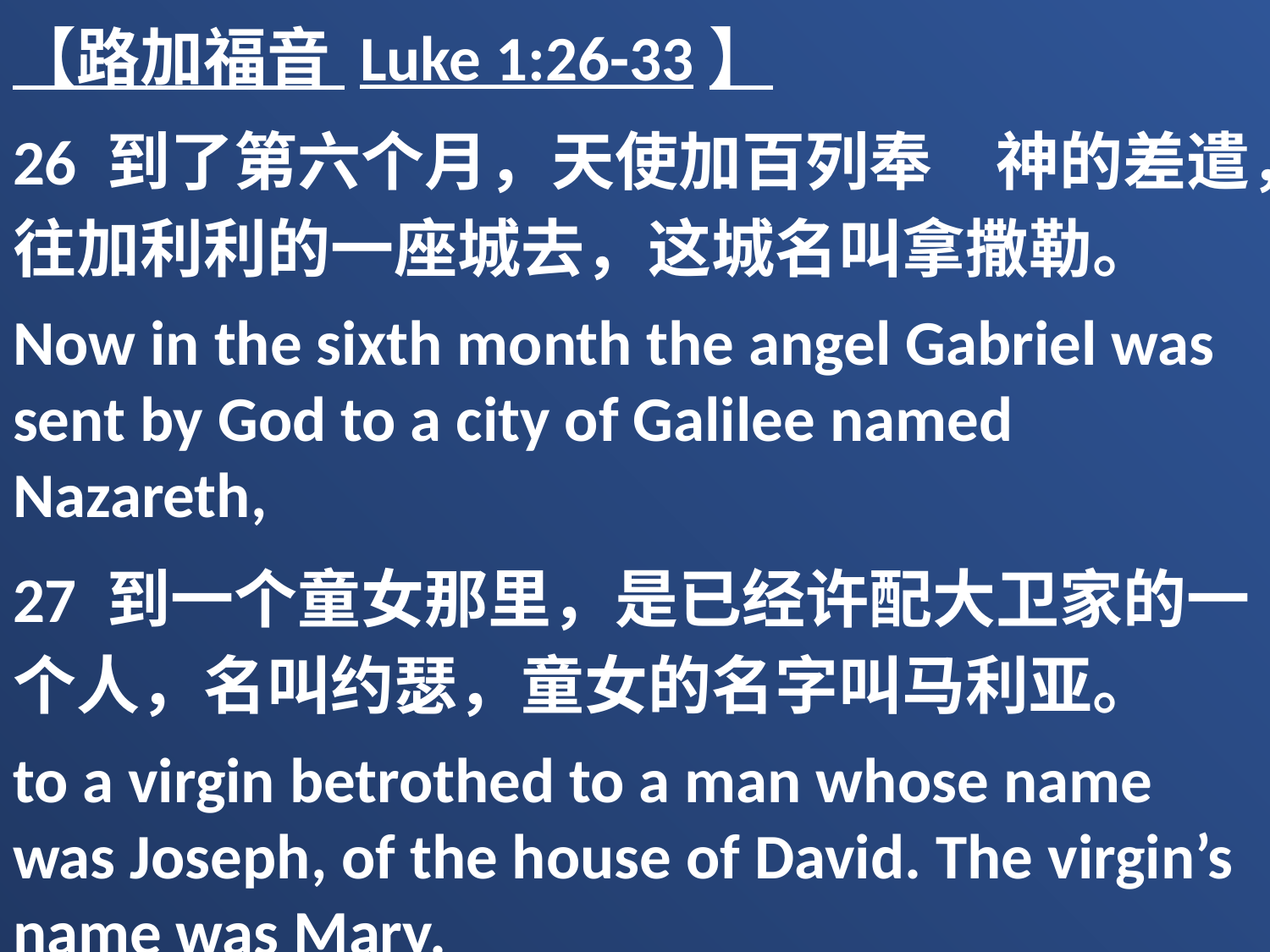

【路加福音 Luke 1:26-33】
26 到了第六个月，天使加百列奉　神的差遣，往加利利的一座城去，这城名叫拿撒勒。
Now in the sixth month the angel Gabriel was sent by God to a city of Galilee named Nazareth,
27 到一个童女那里，是已经许配大卫家的一个人，名叫约瑟，童女的名字叫马利亚。
to a virgin betrothed to a man whose name was Joseph, of the house of David. The virgin’s name was Mary.